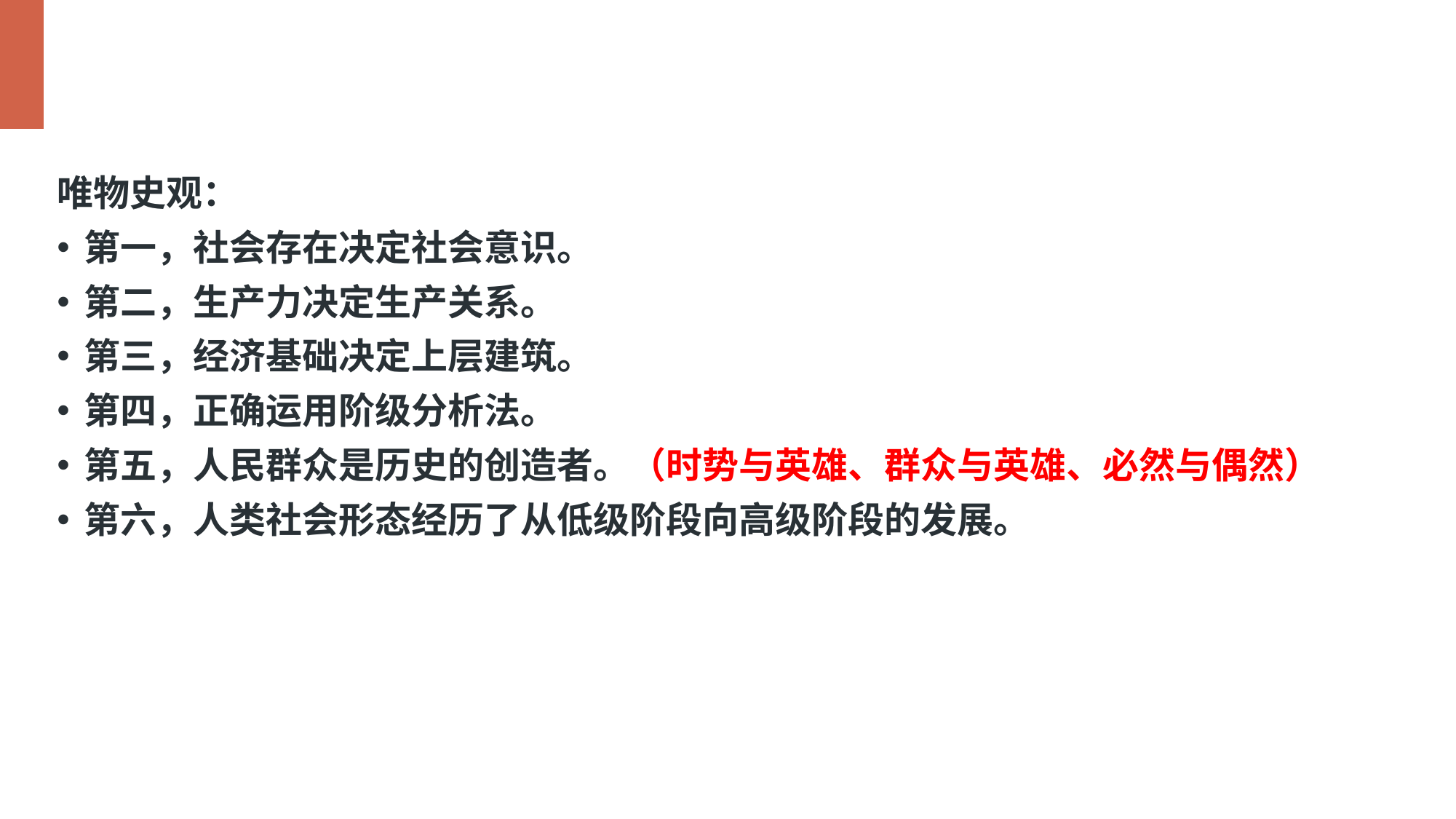

唯物史观：
第一，社会存在决定社会意识。
第二，生产力决定生产关系。
第三，经济基础决定上层建筑。
第四，正确运用阶级分析法。
第五，人民群众是历史的创造者。（时势与英雄、群众与英雄、必然与偶然）
第六，人类社会形态经历了从低级阶段向高级阶段的发展。